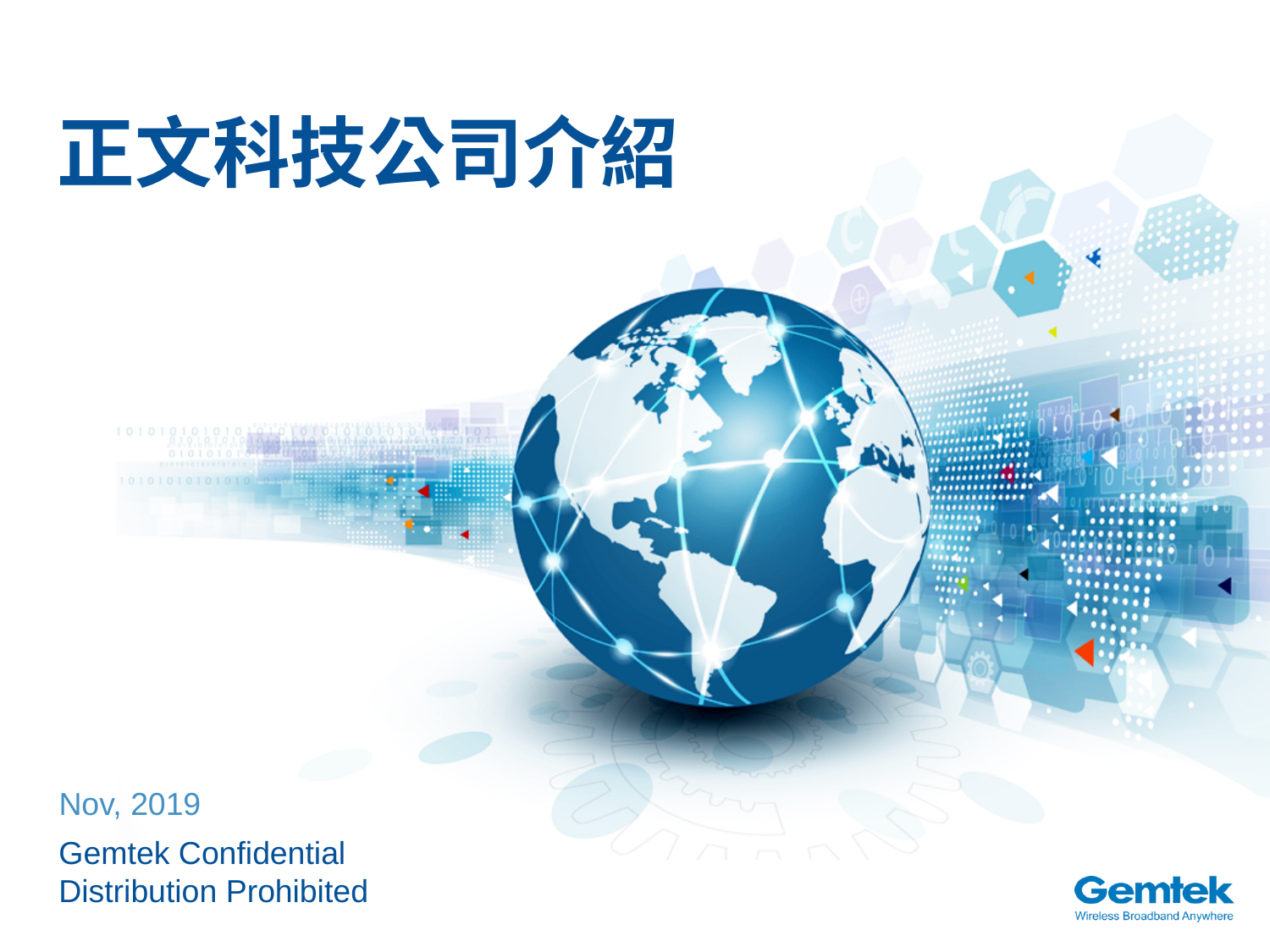

正文科技公司介紹
Nov, 2019
Gemtek Confidential
Distribution Prohibited